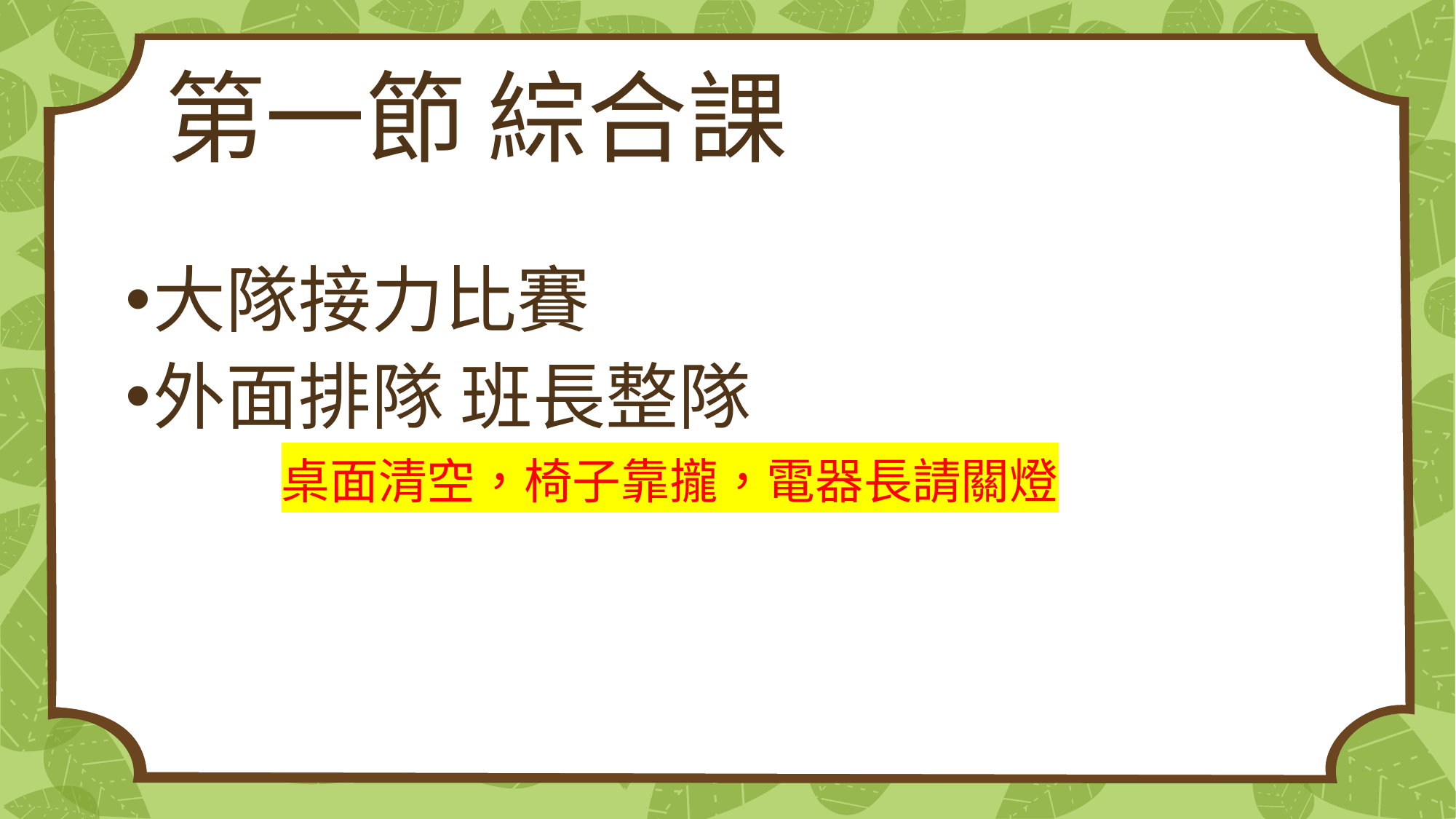

# 第一節 綜合課
大隊接力比賽
外面排隊 班長整隊
桌面清空，椅子靠攏，電器長請關燈